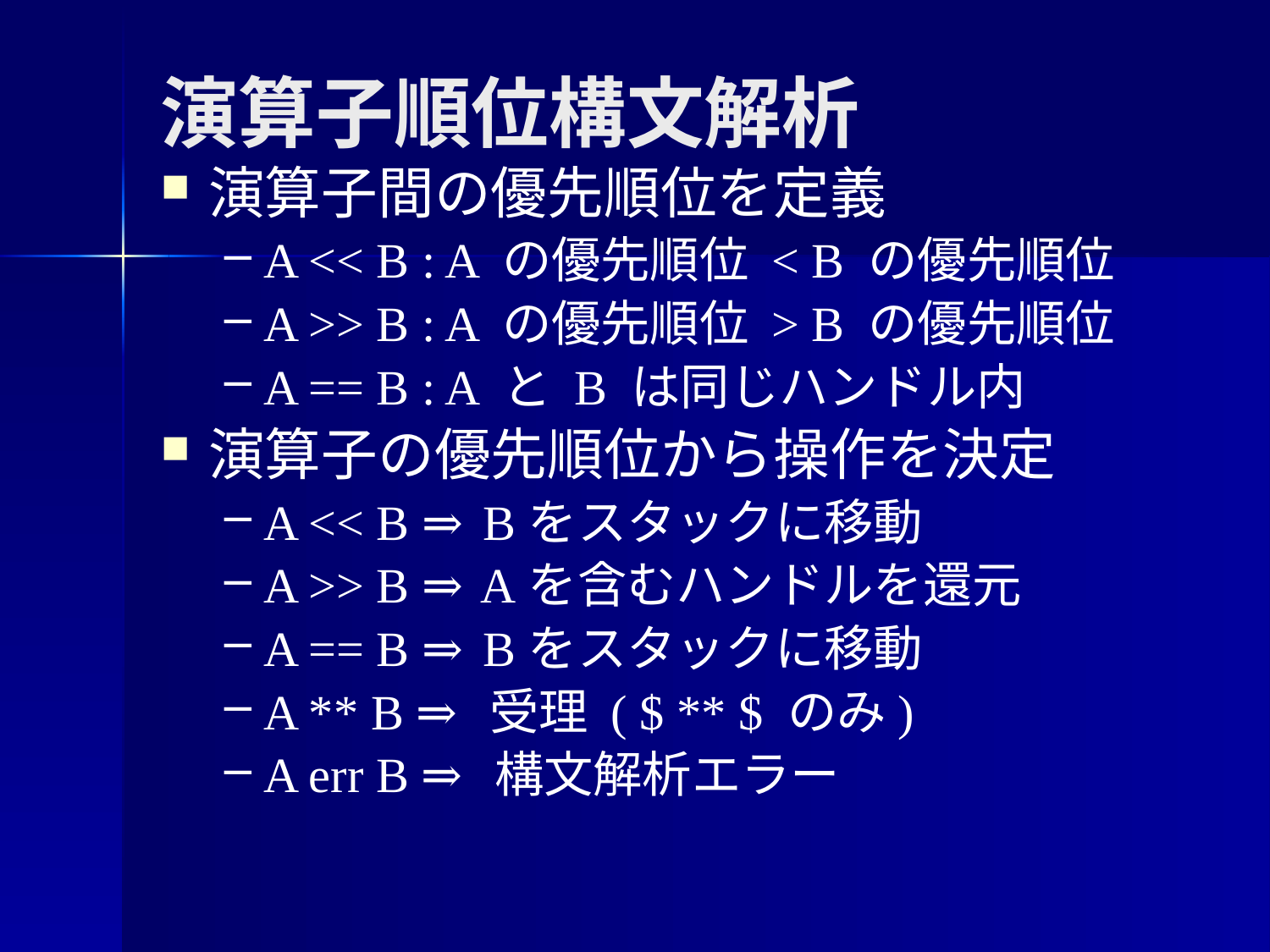

# 演算子順位構文解析
演算子間の優先順位を定義
A << B : A の優先順位 < B の優先順位
A >> B : A の優先順位 > B の優先順位
A == B : A と B は同じハンドル内
演算子の優先順位から操作を決定
A << B ⇒ Bをスタックに移動
A >> B ⇒ Aを含むハンドルを還元
A == B ⇒ Bをスタックに移動
A ** B ⇒ 受理 ( $ ** $ のみ)
A err B ⇒ 構文解析エラー